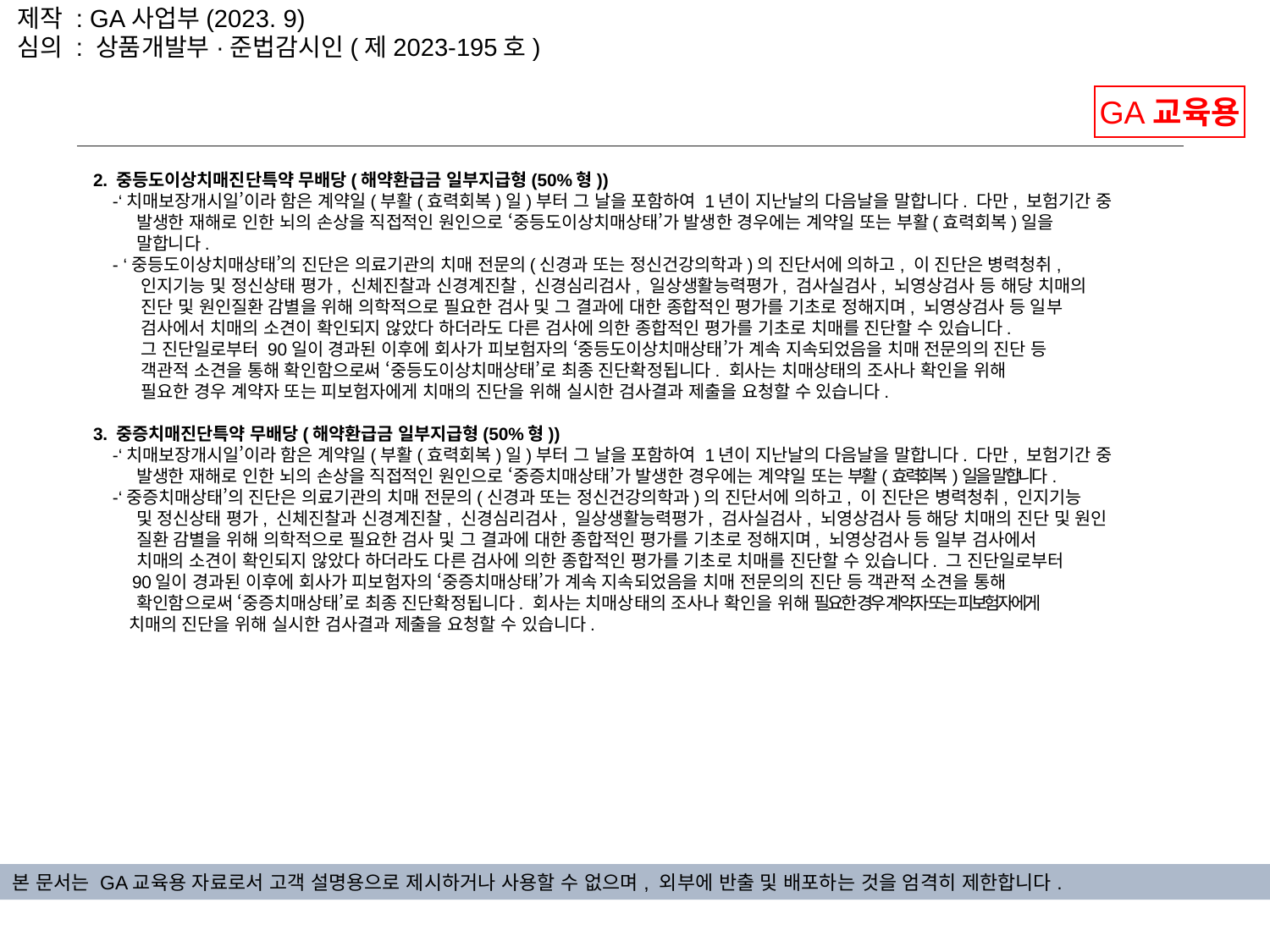

제작 : GA사업부(2023. 9)
심의 : 상품개발부·준법감시인(제2023-195호)
GA교육용
2. 중등도이상치매진단특약 무배당(해약환급금 일부지급형(50%형))
    -‘치매보장개시일’이라 함은 계약일(부활(효력회복)일)부터 그 날을 포함하여 1년이 지난날의 다음날을 말합니다. 다만, 보험기간 중
        발생한 재해로 인한 뇌의 손상을 직접적인 원인으로 ‘중등도이상치매상태’가 발생한 경우에는 계약일 또는 부활(효력회복)일을
        말합니다.
    - ‘중등도이상치매상태’의 진단은 의료기관의 치매 전문의(신경과 또는 정신건강의학과)의 진단서에 의하고, 이 진단은 병력청취,
         인지기능 및 정신상태 평가, 신체진찰과 신경계진찰, 신경심리검사, 일상생활능력평가, 검사실검사, 뇌영상검사 등 해당 치매의
         진단 및 원인질환 감별을 위해 의학적으로 필요한 검사 및 그 결과에 대한 종합적인 평가를 기초로 정해지며, 뇌영상검사 등 일부
         검사에서 치매의 소견이 확인되지 않았다 하더라도 다른 검사에 의한 종합적인 평가를 기초로 치매를 진단할 수 있습니다.
         그 진단일로부터 90일이 경과된 이후에 회사가 피보험자의 ‘중등도이상치매상태’가 계속 지속되었음을 치매 전문의의 진단 등
         객관적 소견을 통해 확인함으로써 ‘중등도이상치매상태’로 최종 진단확정됩니다. 회사는 치매상태의 조사나 확인을 위해
         필요한 경우 계약자 또는 피보험자에게 치매의 진단을 위해 실시한 검사결과 제출을 요청할 수 있습니다.

3. 중증치매진단특약 무배당(해약환급금 일부지급형(50%형))
    -‘치매보장개시일’이라 함은 계약일(부활(효력회복)일)부터 그 날을 포함하여 1년이 지난날의 다음날을 말합니다. 다만, 보험기간 중
        발생한 재해로 인한 뇌의 손상을 직접적인 원인으로 ‘중증치매상태’가 발생한 경우에는 계약일 또는 부활(효력회복)일을 말합니다.
    -‘중증치매상태’의 진단은 의료기관의 치매 전문의(신경과 또는 정신건강의학과)의 진단서에 의하고, 이 진단은 병력청취, 인지기능
        및 정신상태 평가, 신체진찰과 신경계진찰, 신경심리검사, 일상생활능력평가, 검사실검사, 뇌영상검사 등 해당 치매의 진단 및 원인
        질환 감별을 위해 의학적으로 필요한 검사 및 그 결과에 대한 종합적인 평가를 기초로 정해지며, 뇌영상검사 등 일부 검사에서
        치매의 소견이 확인되지 않았다 하더라도 다른 검사에 의한 종합적인 평가를 기초로 치매를 진단할 수 있습니다. 그 진단일로부터
        90일이 경과된 이후에 회사가 피보험자의 ‘중증치매상태’가 계속 지속되었음을 치매 전문의의 진단 등 객관적 소견을 통해
        확인함으로써 ‘중증치매상태’로 최종 진단확정됩니다. 회사는 치매상태의 조사나 확인을 위해 필요한 경우 계약자 또는 피보험자에게
             치매의 진단을 위해 실시한 검사결과 제출을 요청할 수 있습니다.
본 문서는 GA교육용 자료로서 고객 설명용으로 제시하거나 사용할 수 없으며, 외부에 반출 및 배포하는 것을 엄격히 제한합니다.